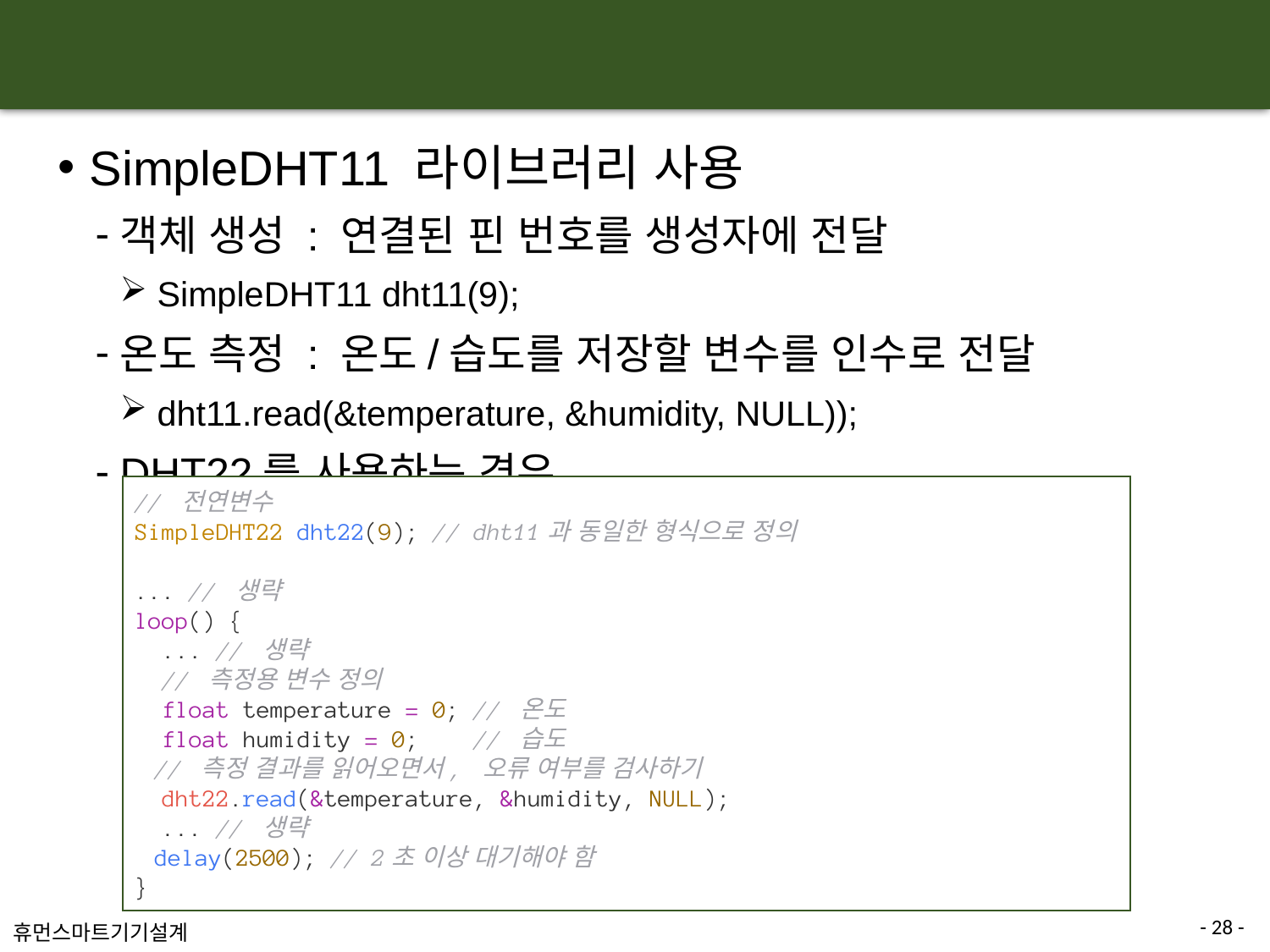

#
SimpleDHT11 라이브러리 사용
객체 생성 : 연결된 핀 번호를 생성자에 전달
SimpleDHT11 dht11(9);
온도 측정 : 온도/습도를 저장할 변수를 인수로 전달
dht11.read(&temperature, &humidity, NULL));
DHT22를 사용하는 경우
// 전연변수
SimpleDHT22 dht22(9); // dht11과 동일한 형식으로 정의
... // 생략
loop() {
  ... // 생략
  // 측정용 변수 정의
  float temperature = 0; // 온도
  float humidity = 0;    // 습도
  // 측정 결과를 읽어오면서, 오류 여부를 검사하기
  dht22.read(&temperature, &humidity, NULL);
  ... // 생략
  delay(2500); // 2초 이상 대기해야 함
}
28